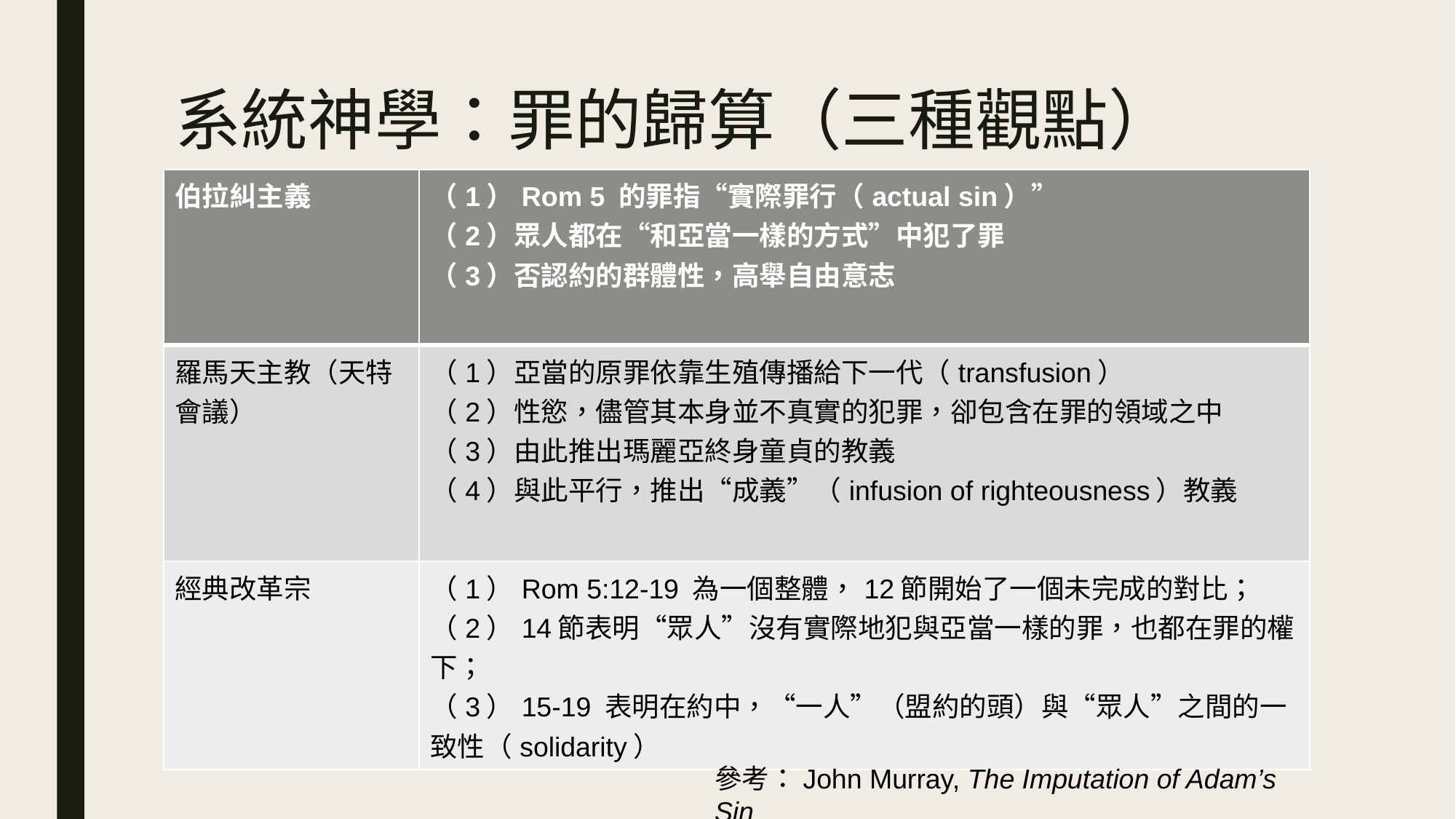

# 系統神學：罪的歸算（三種觀點）
| 伯拉糾主義 | （1）Rom 5 的罪指“實際罪行（actual sin）” （2）眾人都在“和亞當一樣的方式”中犯了罪 （3）否認約的群體性，高舉自由意志 |
| --- | --- |
| 羅馬天主教（天特會議） | （1）亞當的原罪依靠生殖傳播給下一代（transfusion） （2）性慾，儘管其本身並不真實的犯罪，卻包含在罪的領域之中 （3）由此推出瑪麗亞終身童貞的教義 （4）與此平行，推出“成義”（infusion of righteousness）教義 |
| 經典改革宗 | （1）Rom 5:12-19 為一個整體，12節開始了一個未完成的對比； （2）14節表明“眾人”沒有實際地犯與亞當一樣的罪，也都在罪的權下； （3）15-19 表明在約中，“一人”（盟約的頭）與“眾人”之間的一致性（solidarity） |
參考：John Murray, The Imputation of Adam’s Sin